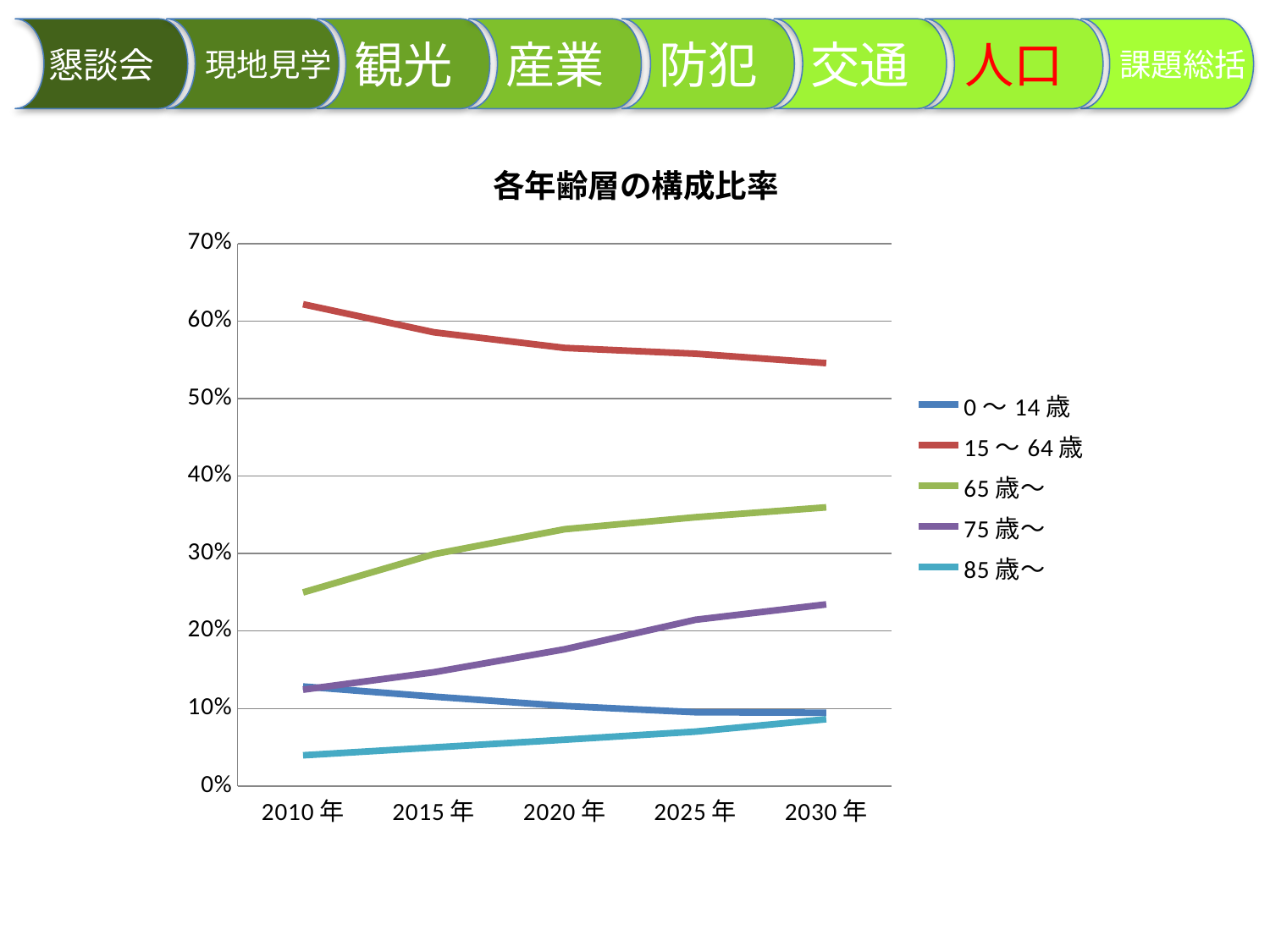

現地見学
交通
観光
防犯
懇談会
産業
　課題総括
人口

### Chart: 各年齢層の構成比率

| Category | 0～14歳 | 15～64歳 | 65歳～ | 75歳～ | 85歳～ |
|---|---|---|---|---|---|
| 2010年 | 0.128416071969312 | 0.621777753803264 | 0.249806174227425 | 0.124300420957049 | 0.0396366042607343 |
| 2015年 | 0.115317558164432 | 0.585549831171456 | 0.299132610664112 | 0.146771157683221 | 0.0497340741307173 |
| 2020年 | 0.103274472436825 | 0.565381327568954 | 0.33134419999422 | 0.176496332144449 | 0.059717519095457 |
| 2025年 | 0.0951954031474241 | 0.557934923440223 | 0.346869673412352 | 0.214500941268847 | 0.0701961336525068 |
| 2030年 | 0.0945710667764383 | 0.545810600944909 | 0.359618332278652 | 0.234372679985444 | 0.0862158615309174 |